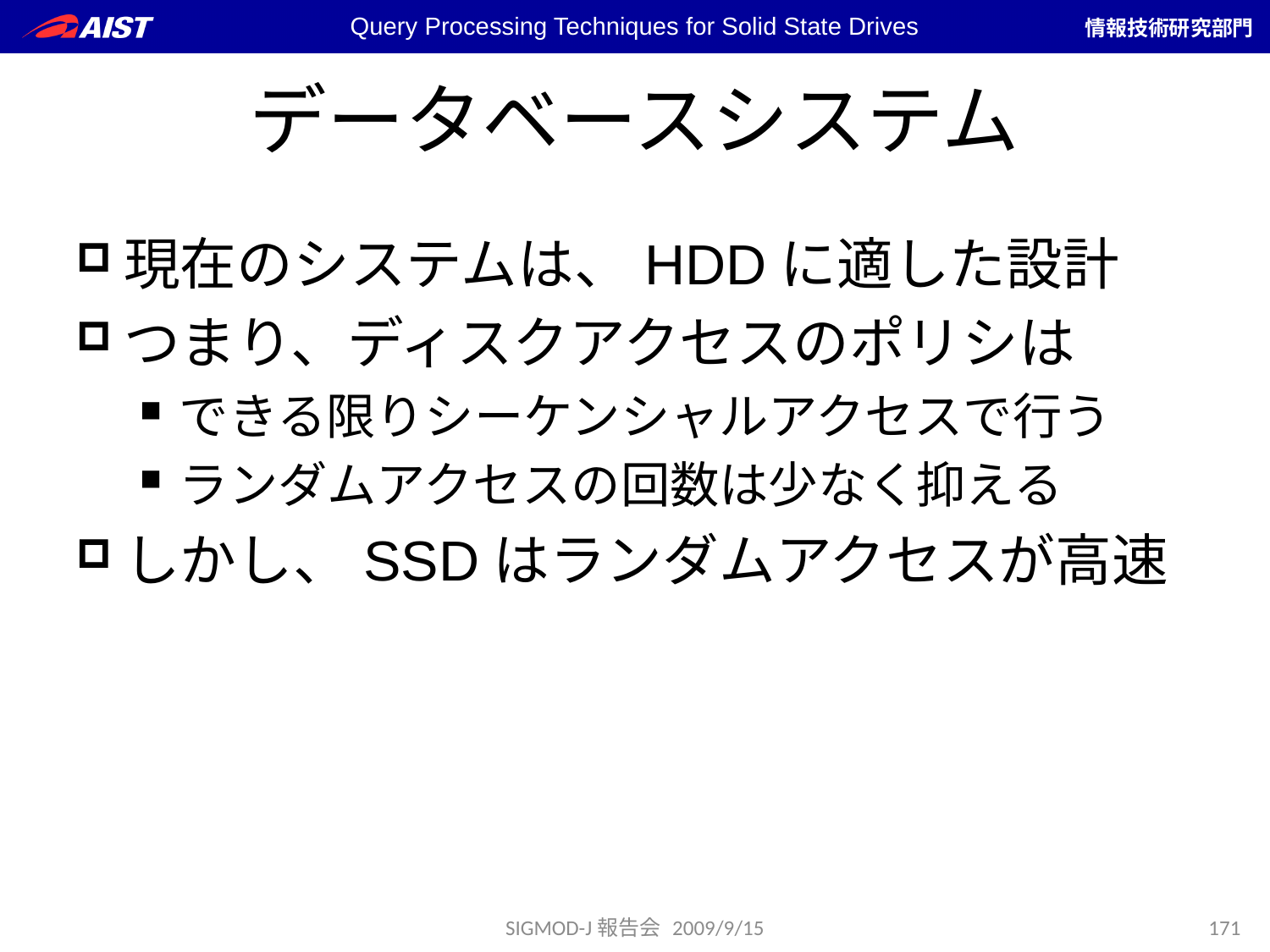

Query Processing Techniques for Solid State Drives
# データベースシステム
現在のシステムは、HDDに適した設計
つまり、ディスクアクセスのポリシは
できる限りシーケンシャルアクセスで行う
ランダムアクセスの回数は少なく抑える
しかし、SSDはランダムアクセスが高速
SIGMOD-J報告会 2009/9/15
171